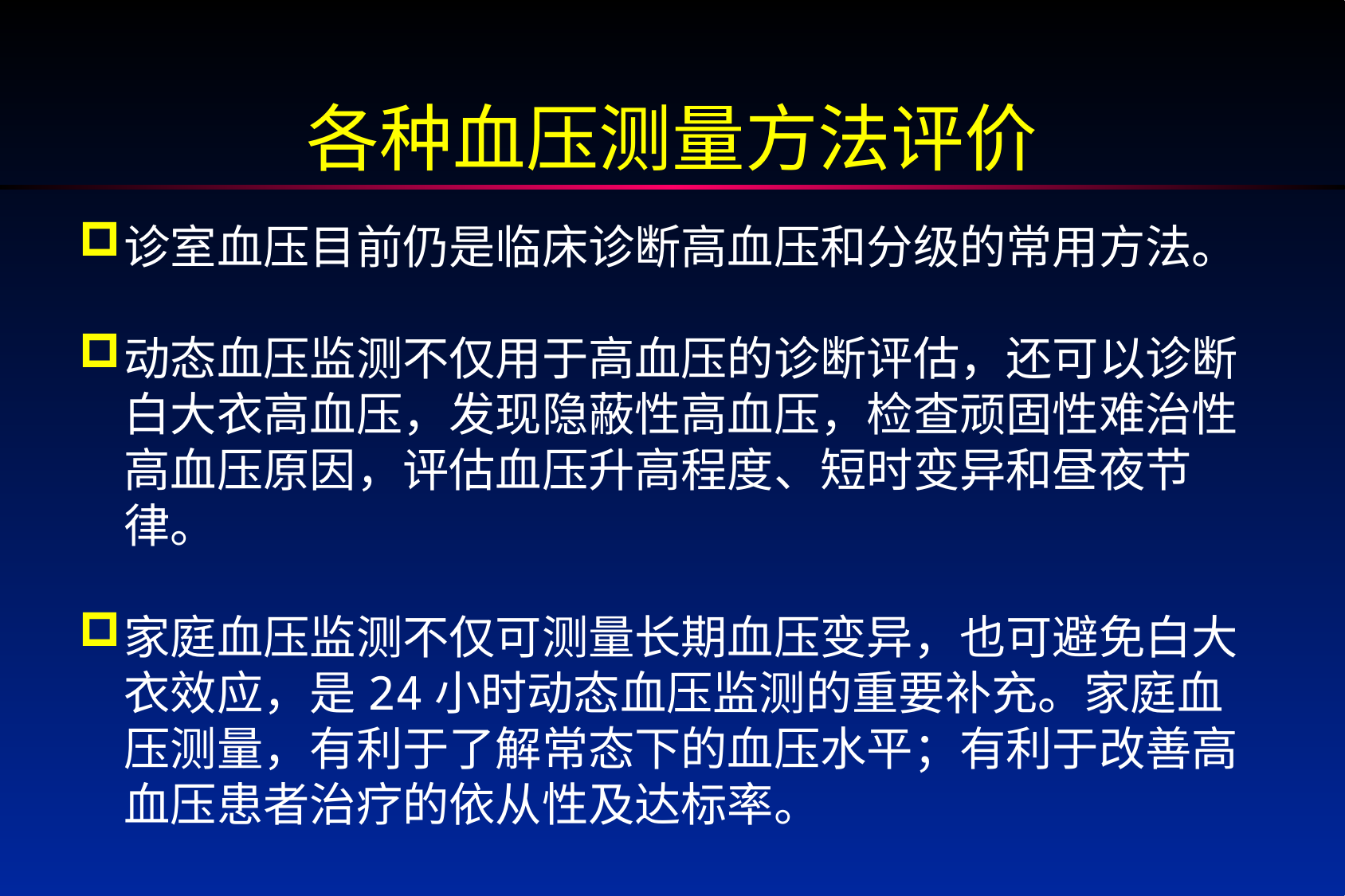

各种血压测量方法评价

诊室血压目前仍是临床诊断高血压和分级的常用方法。

动态血压监测不仅用于高血压的诊断评估，还可以诊断白大衣高血压，发现隐蔽性高血压，检查顽固性难治性高血压原因，评估血压升高程度、短时变异和昼夜节律。

家庭血压监测不仅可测量长期血压变异，也可避免白大衣效应，是24小时动态血压监测的重要补充。家庭血压测量，有利于了解常态下的血压水平；有利于改善高血压患者治疗的依从性及达标率。